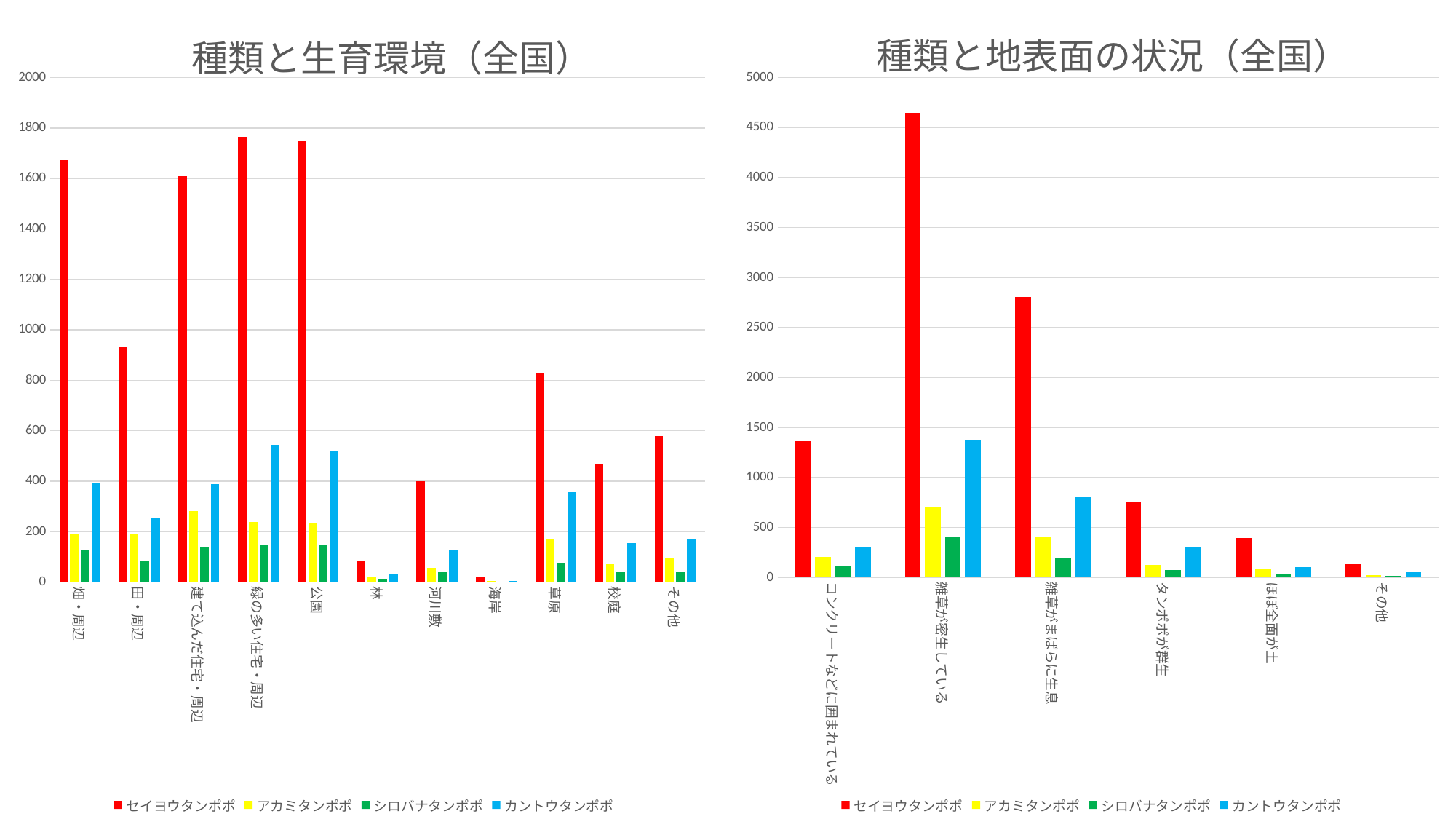

### Chart: 種類と生育環境（全国）

| Category | セイヨウタンポポ | アカミタンポポ | シロバナタンポポ | カントウタンポポ |
|---|---|---|---|---|
| 畑・周辺 | 1672.0 | 190.0 | 127.0 | 390.0 |
| 田・周辺 | 930.0 | 193.0 | 86.0 | 256.0 |
| 建て込んだ住宅・周辺 | 1609.0 | 283.0 | 136.0 | 388.0 |
| 緑の多い住宅・周辺 | 1764.0 | 239.0 | 145.0 | 544.0 |
| 公園 | 1747.0 | 236.0 | 150.0 | 518.0 |
| 林 | 83.0 | 19.0 | 10.0 | 32.0 |
| 河川敷 | 400.0 | 56.0 | 39.0 | 130.0 |
| 海岸 | 21.0 | 4.0 | 2.0 | 6.0 |
| 草原 | 826.0 | 171.0 | 74.0 | 356.0 |
| 校庭 | 466.0 | 72.0 | 40.0 | 154.0 |
| その他 | 579.0 | 94.0 | 40.0 | 170.0 |

### Chart: 種類と地表面の状況（全国）

| Category | セイヨウタンポポ | アカミタンポポ | シロバナタンポポ | カントウタンポポ |
|---|---|---|---|---|
| コンクリートなどに囲まれている | 1367.0 | 209.0 | 113.0 | 303.0 |
| 雑草が密生している | 4646.0 | 705.0 | 409.0 | 1368.0 |
| 雑草がまばらに生息 | 2803.0 | 406.0 | 195.0 | 807.0 |
| タンポポが群生 | 754.0 | 129.0 | 76.0 | 308.0 |
| ほぼ全面が土 | 395.0 | 80.0 | 35.0 | 105.0 |
| その他 | 132.0 | 28.0 | 21.0 | 53.0 |